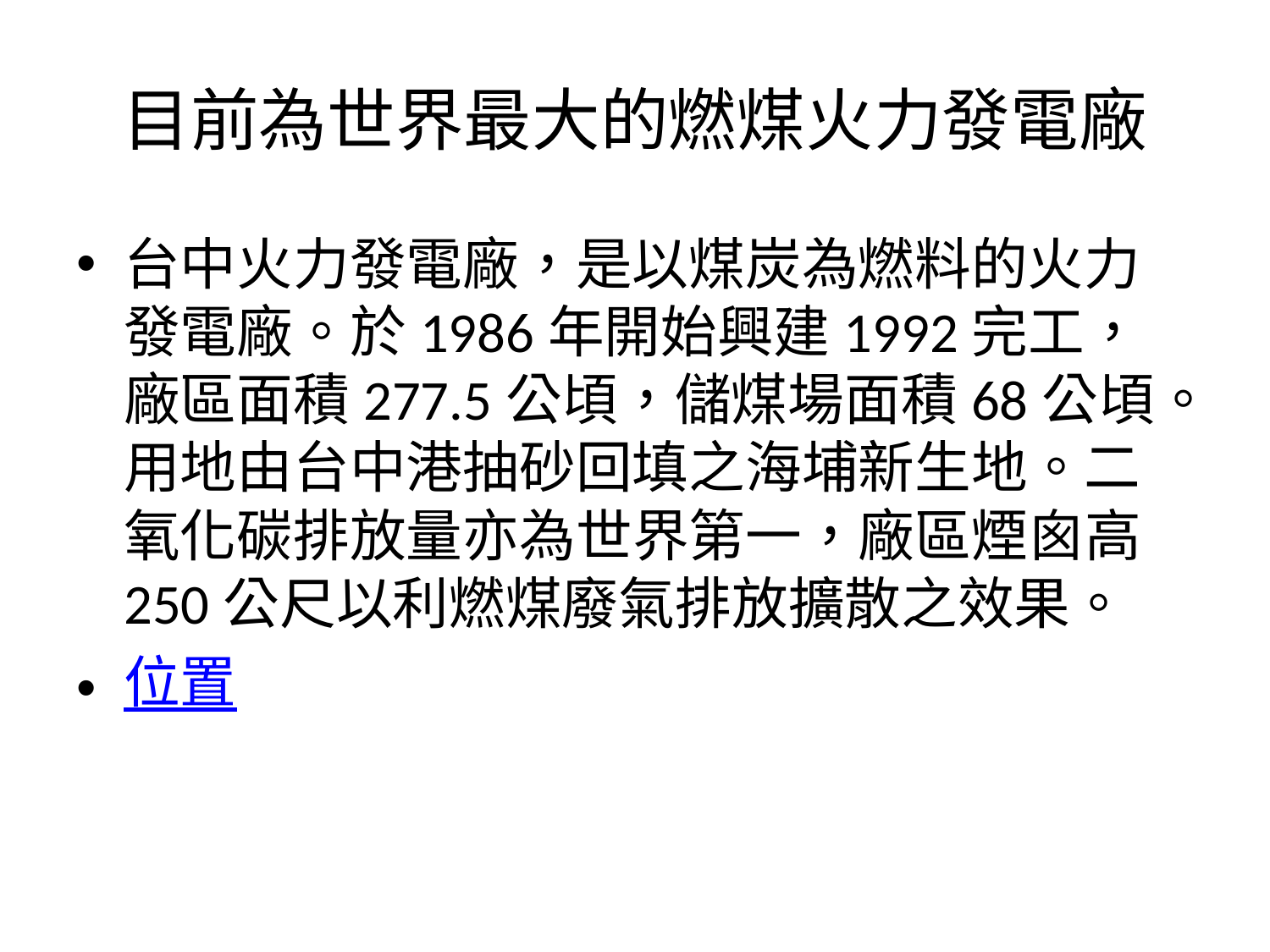

# 目前為世界最大的燃煤火力發電廠
台中火力發電廠，是以煤炭為燃料的火力發電廠。於1986年開始興建1992完工，廠區面積277.5公頃，儲煤場面積68公頃。用地由台中港抽砂回填之海埔新生地。二氧化碳排放量亦為世界第一，廠區煙囪高250公尺以利燃煤廢氣排放擴散之效果。
位置